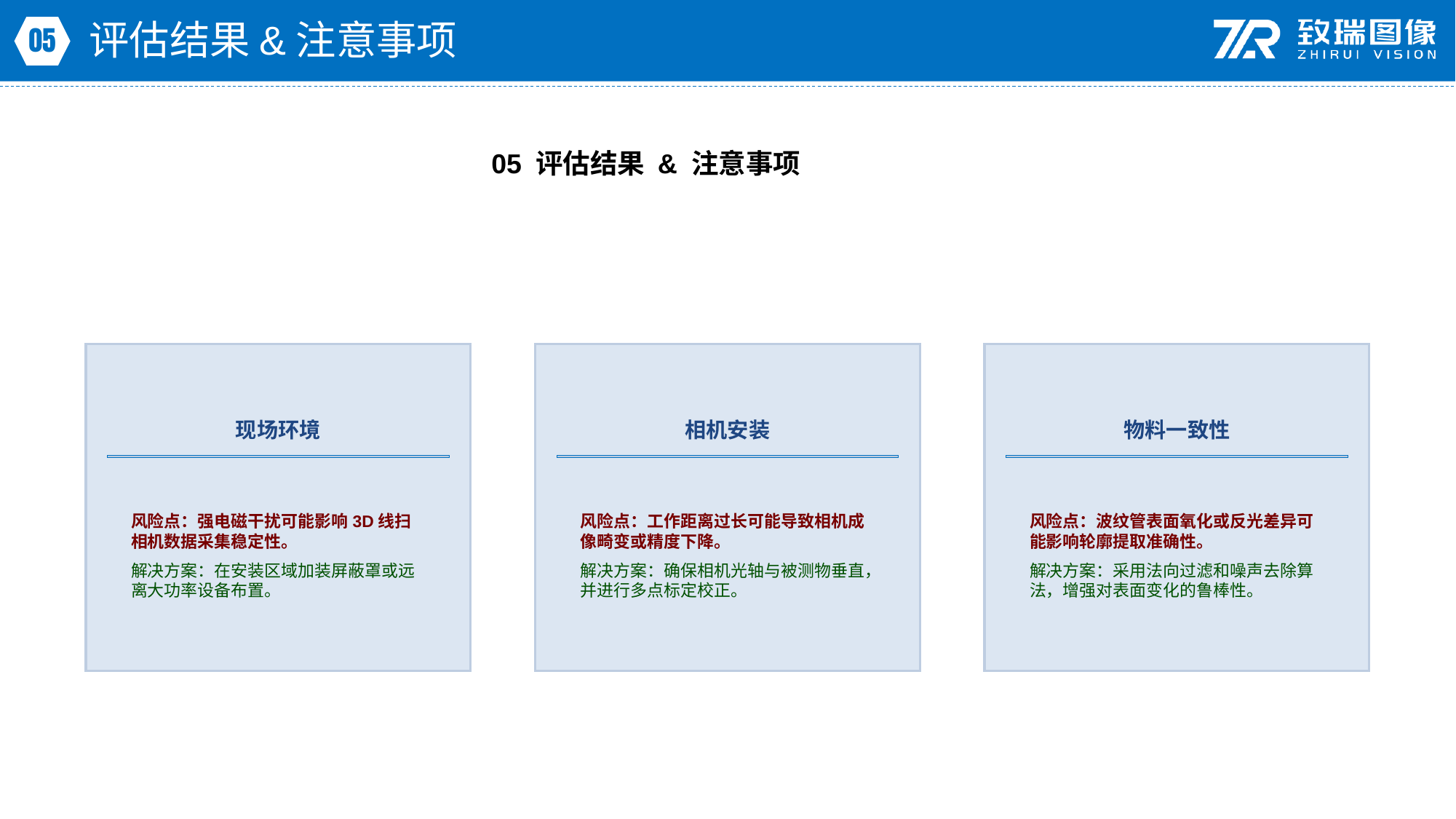

评估结果&注意事项
05

05 评估结果 & 注意事项

现场环境

相机安装

物料一致性

风险点：强电磁干扰可能影响3D线扫相机数据采集稳定性。
解决方案：在安装区域加装屏蔽罩或远离大功率设备布置。

风险点：工作距离过长可能导致相机成像畸变或精度下降。
解决方案：确保相机光轴与被测物垂直，并进行多点标定校正。

风险点：波纹管表面氧化或反光差异可能影响轮廓提取准确性。
解决方案：采用法向过滤和噪声去除算法，增强对表面变化的鲁棒性。